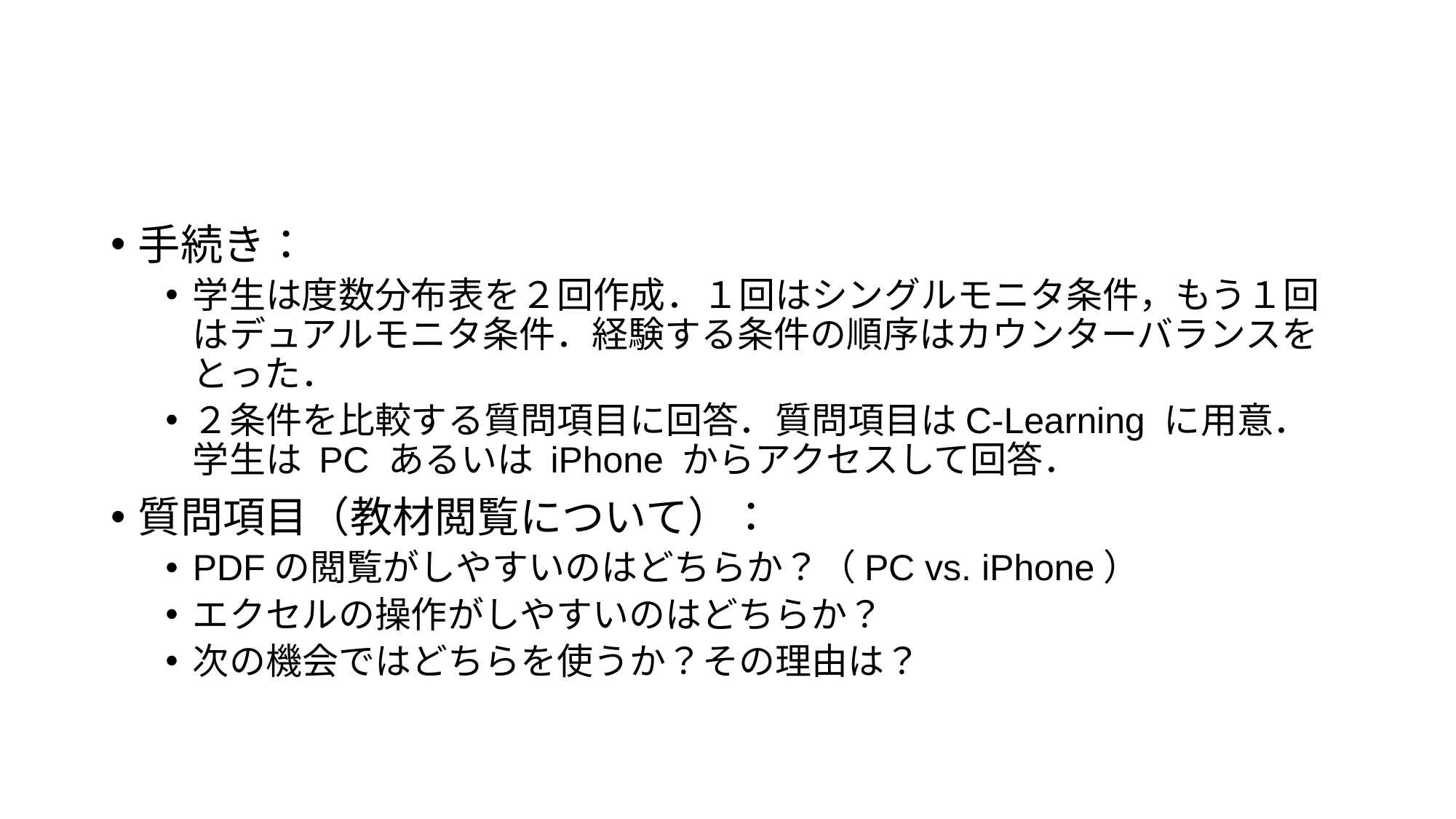

#
手続き：
学生は度数分布表を２回作成．１回はシングルモニタ条件，もう１回はデュアルモニタ条件．経験する条件の順序はカウンターバランスをとった．
２条件を比較する質問項目に回答．質問項目はC-Learning に用意．学生は PC あるいは iPhone からアクセスして回答．
質問項目（教材閲覧について）：
PDFの閲覧がしやすいのはどちらか？（PC vs. iPhone）
エクセルの操作がしやすいのはどちらか？
次の機会ではどちらを使うか？その理由は？